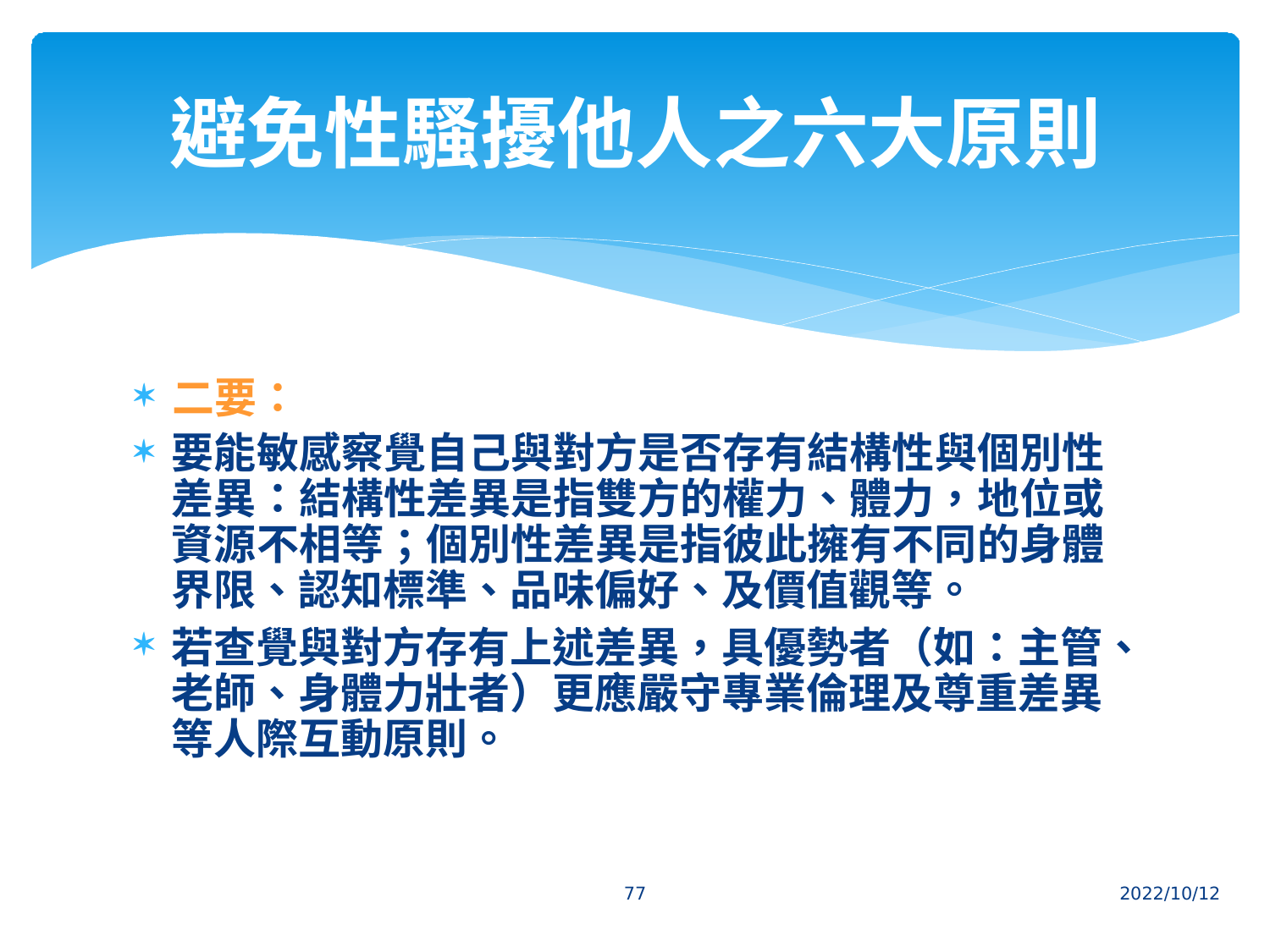

# 避免性騷擾他人之六大原則
二要：
要能敏感察覺自己與對方是否存有結構性與個別性 差異：結構性差異是指雙方的權力、體力，地位或 資源不相等；個別性差異是指彼此擁有不同的身體 界限、認知標準、品味偏好、及價值觀等。
若查覺與對方存有上述差異，具優勢者（如：主管、 老師、身體力壯者）更應嚴守專業倫理及尊重差異  等人際互動原則。
77
2022/10/12